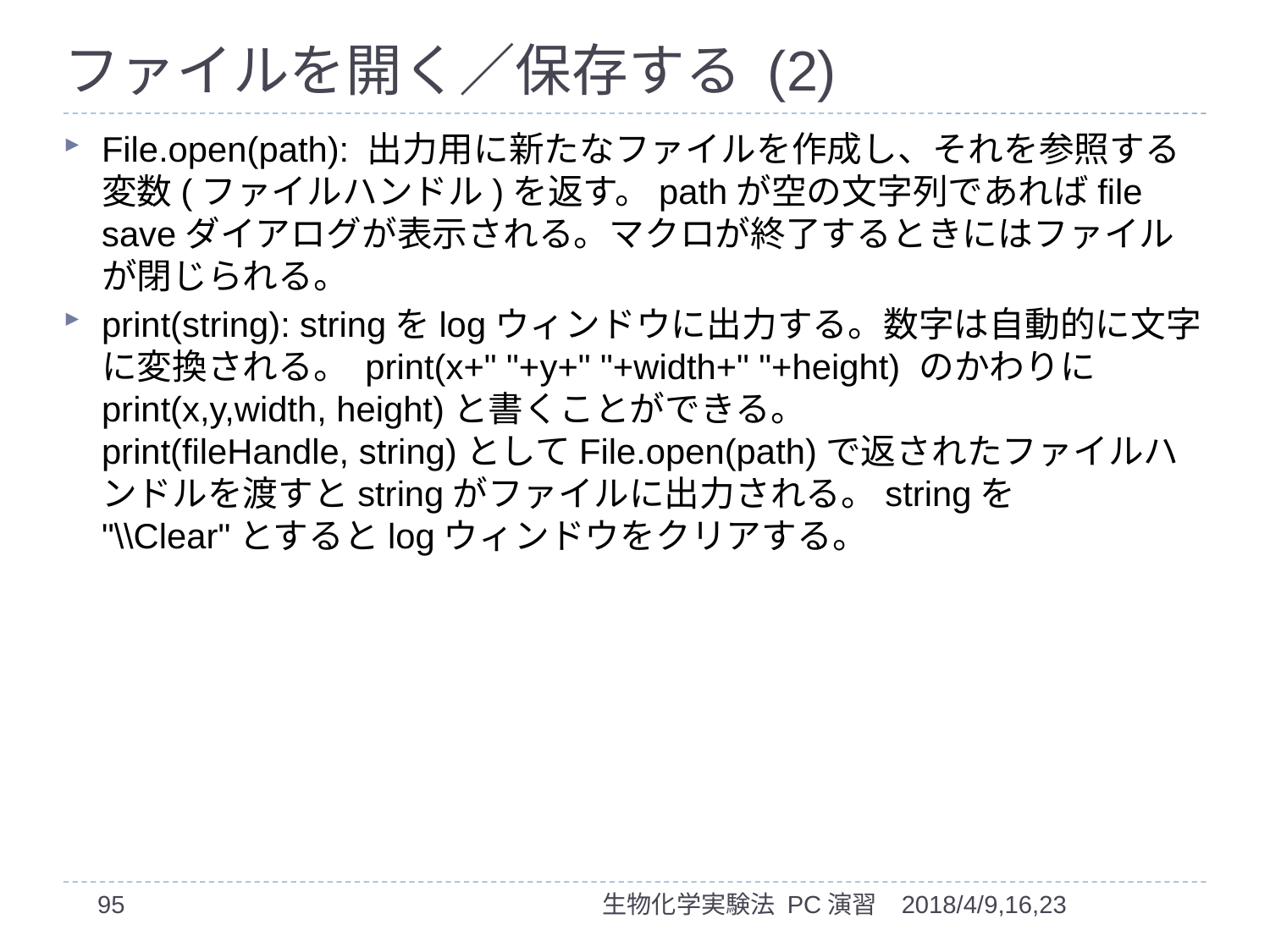

# ファイルを開く／保存する (2)
File.open(path): 出力用に新たなファイルを作成し、それを参照する変数(ファイルハンドル)を返す。pathが空の文字列であればfile saveダイアログが表示される。マクロが終了するときにはファイルが閉じられる。
print(string): stringをlogウィンドウに出力する。数字は自動的に文字に変換される。 print(x+" "+y+" "+width+" "+height) のかわりにprint(x,y,width, height)と書くことができる。
print(fileHandle, string)としてFile.open(path)で返されたファイルハンドルを渡すとstringがファイルに出力される。stringを
"\\Clear"とするとlogウィンドウをクリアする。

95
生物化学実験法 PC演習
2018/4/9,16,23